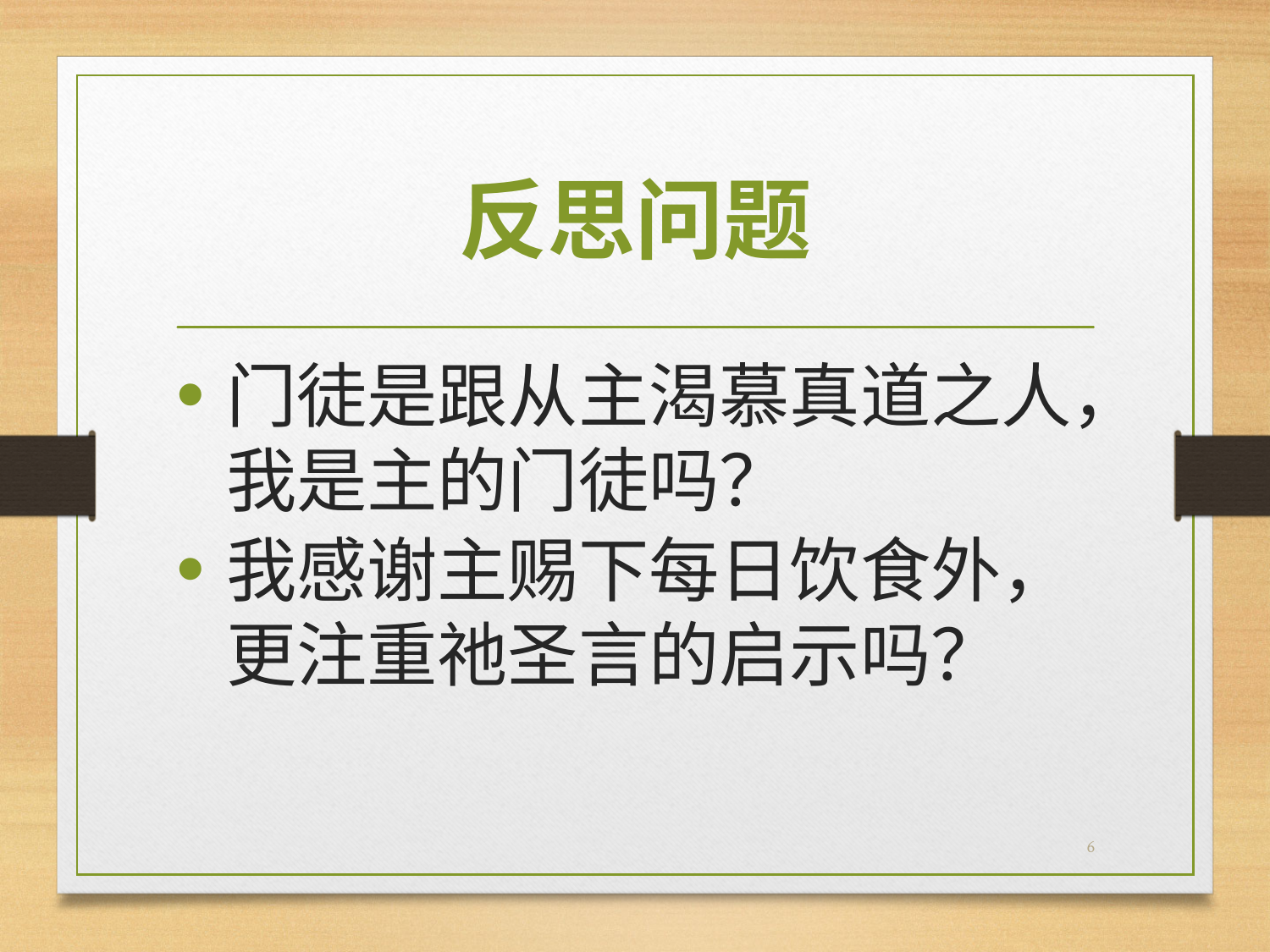

# 反思问题
门徒是跟从主渴慕真道之人，我是主的门徒吗？
我感谢主赐下每日饮食外，更注重祂圣言的启示吗？
6